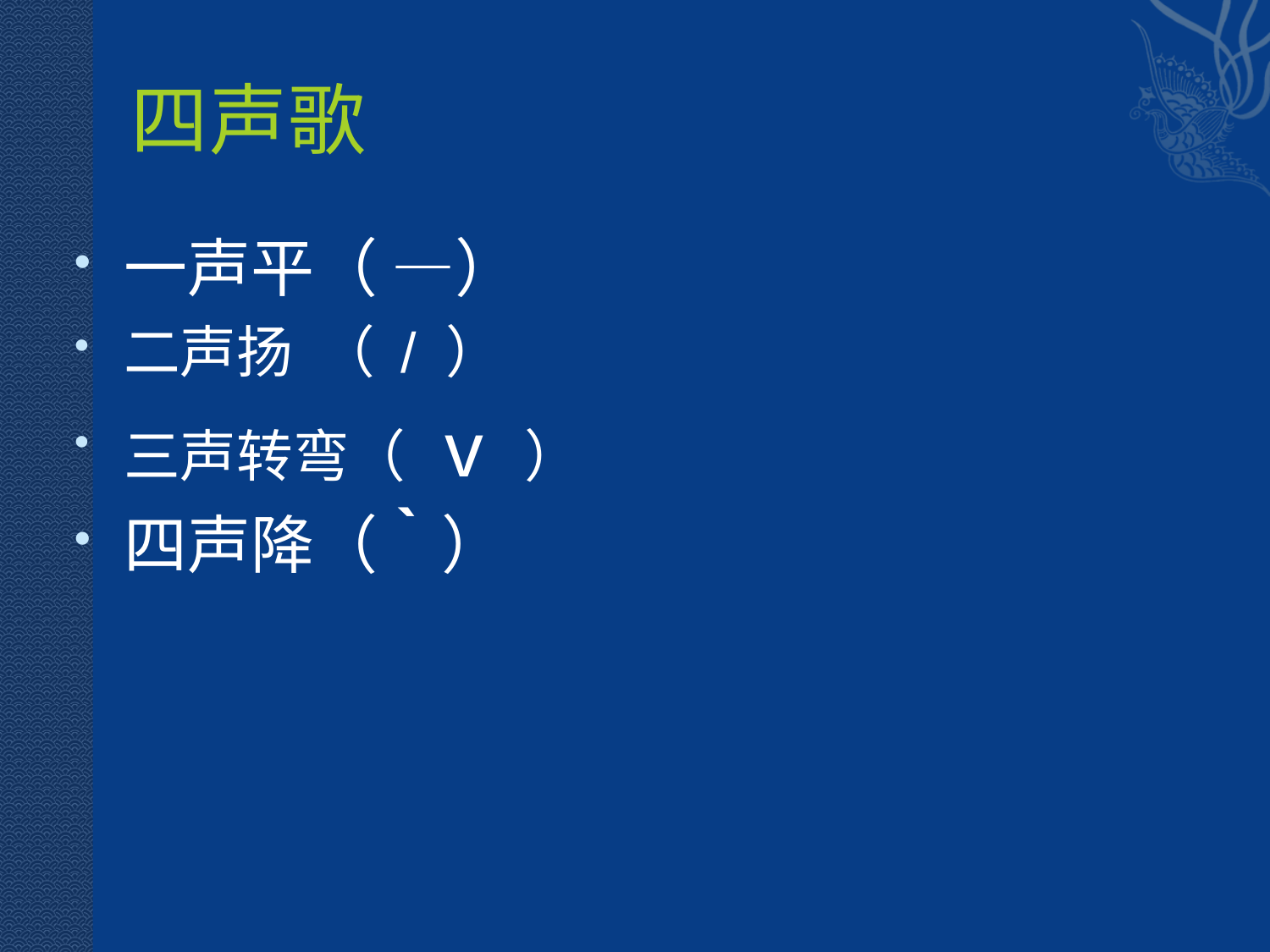

# 四声歌
一声平（ —）
二声扬  （ / ）
三声转弯（  v ）
四声降（｀）